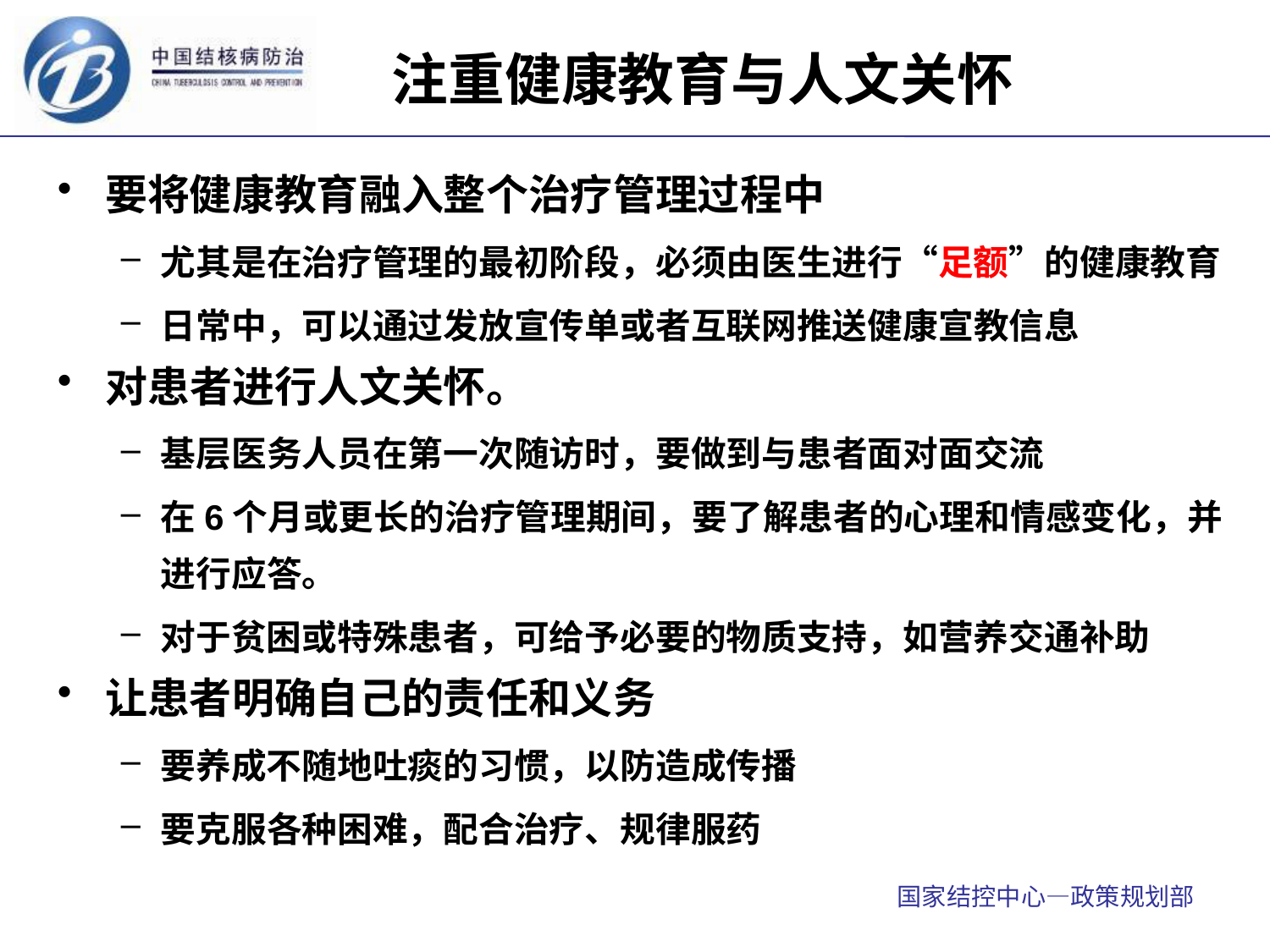

注重健康教育与人文关怀
要将健康教育融入整个治疗管理过程中
尤其是在治疗管理的最初阶段，必须由医生进行“足额”的健康教育
日常中，可以通过发放宣传单或者互联网推送健康宣教信息
对患者进行人文关怀。
基层医务人员在第一次随访时，要做到与患者面对面交流
在6个月或更长的治疗管理期间，要了解患者的心理和情感变化，并进行应答。
对于贫困或特殊患者，可给予必要的物质支持，如营养交通补助
让患者明确自己的责任和义务
要养成不随地吐痰的习惯，以防造成传播
要克服各种困难，配合治疗、规律服药